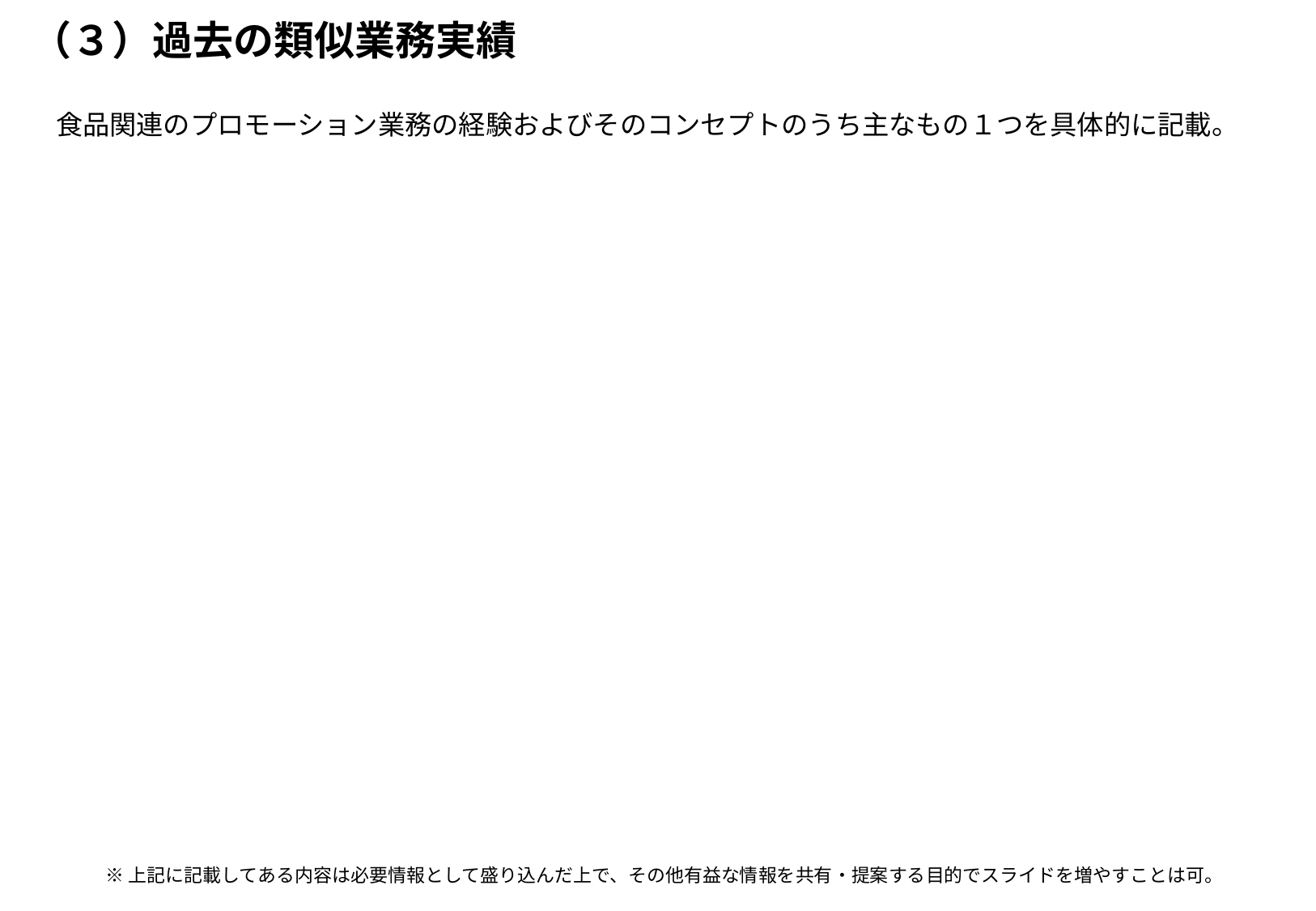

（３）過去の類似業務実績
食品関連のプロモーション業務の経験およびそのコンセプトのうち主なもの１つを具体的に記載。

※上記に記載してある内容は必要情報として盛り込んだ上で、その他有益な情報を共有・提案する目的でスライドを増やすことは可。